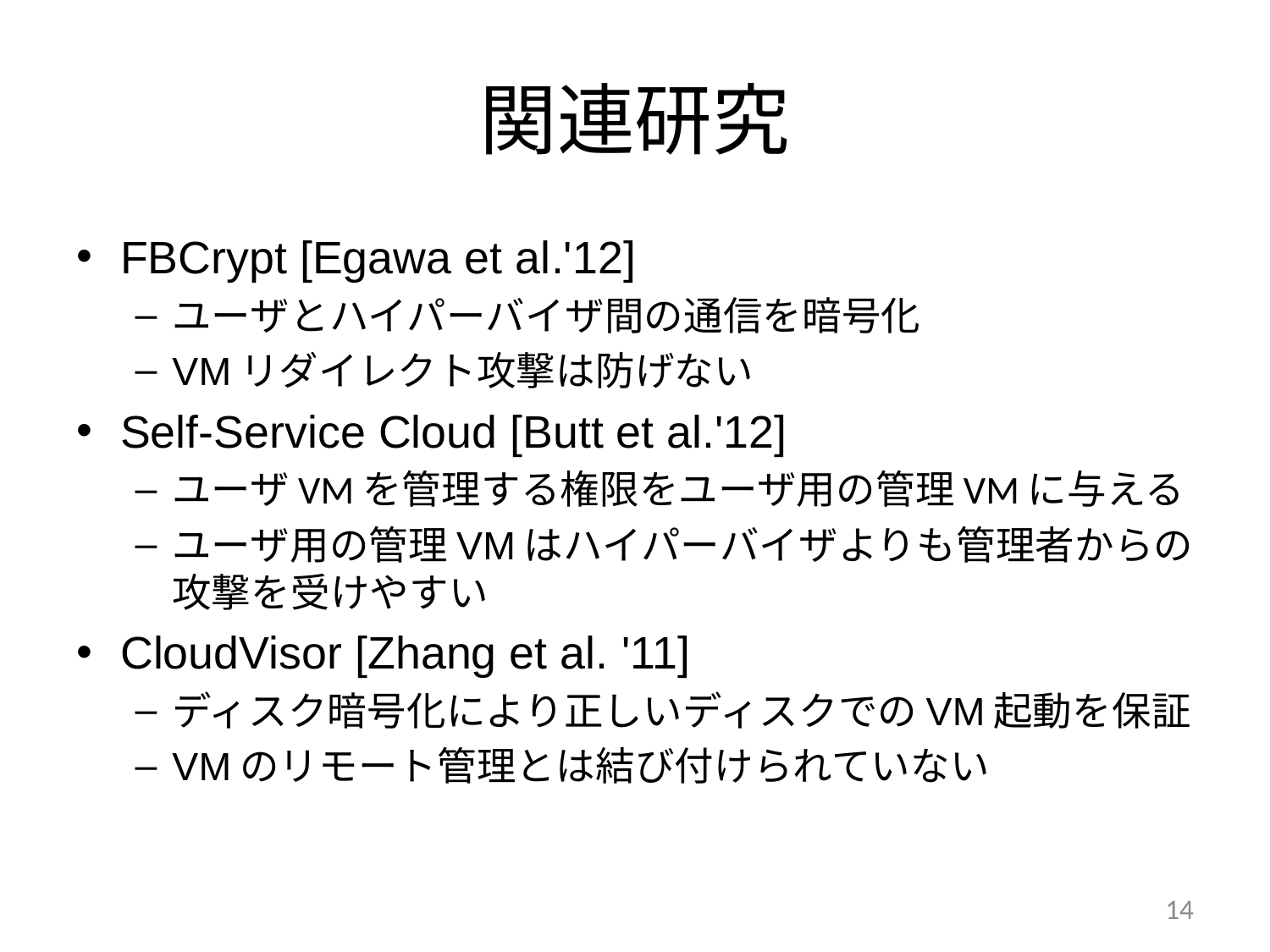

# 関連研究
FBCrypt [Egawa et al.'12]
ユーザとハイパーバイザ間の通信を暗号化
VMリダイレクト攻撃は防げない
Self-Service Cloud [Butt et al.'12]
ユーザVMを管理する権限をユーザ用の管理VMに与える
ユーザ用の管理VMはハイパーバイザよりも管理者からの攻撃を受けやすい
CloudVisor [Zhang et al. '11]
ディスク暗号化により正しいディスクでのVM起動を保証
VMのリモート管理とは結び付けられていない
14